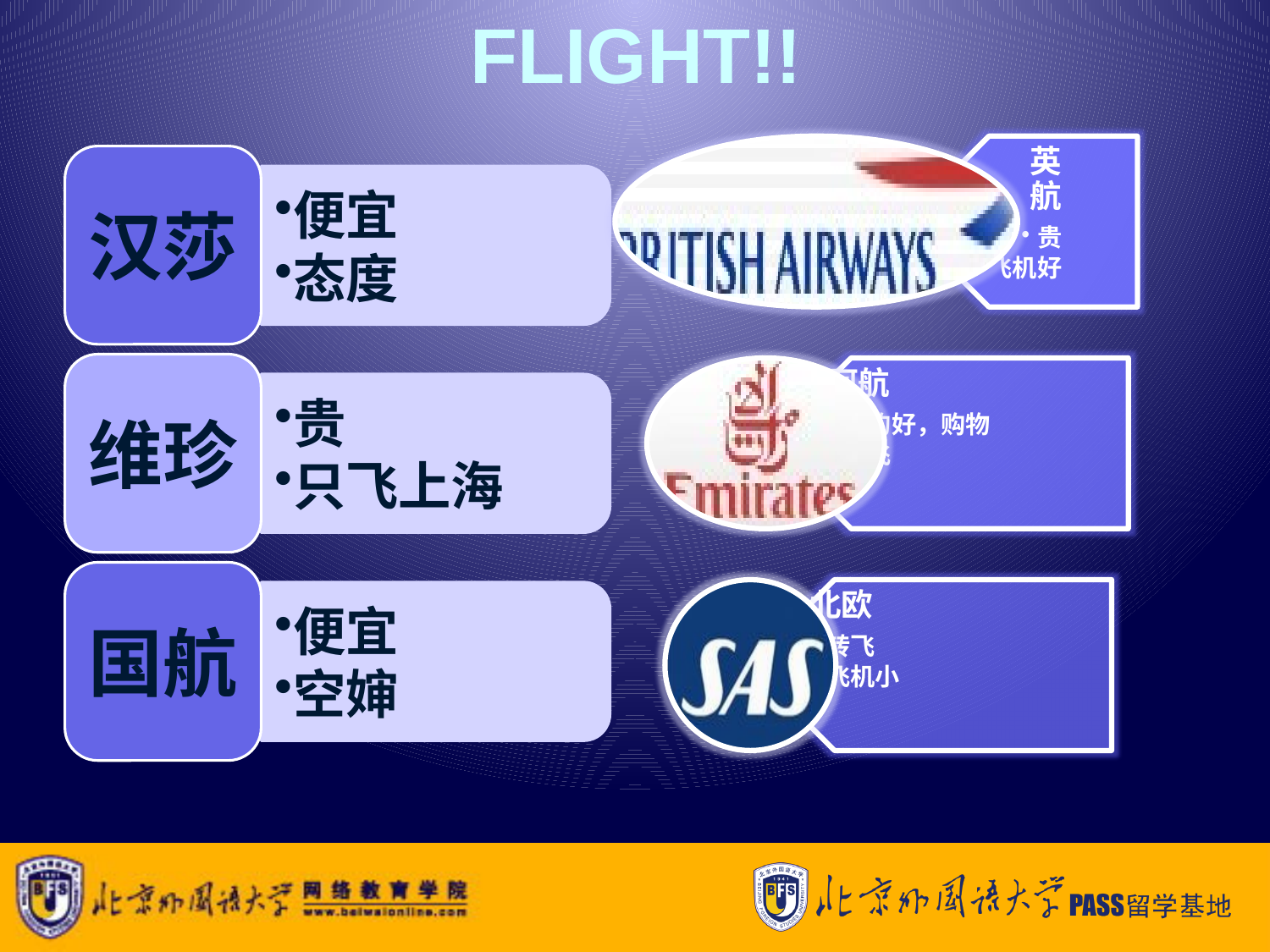

# FLIGHT!!
      英航
贵
飞机好
阿航
吃的好，购物
转飞
北欧
转飞
飞机小
汉莎
便宜
态度
维珍
贵
只飞上海
国航
便宜
空婶